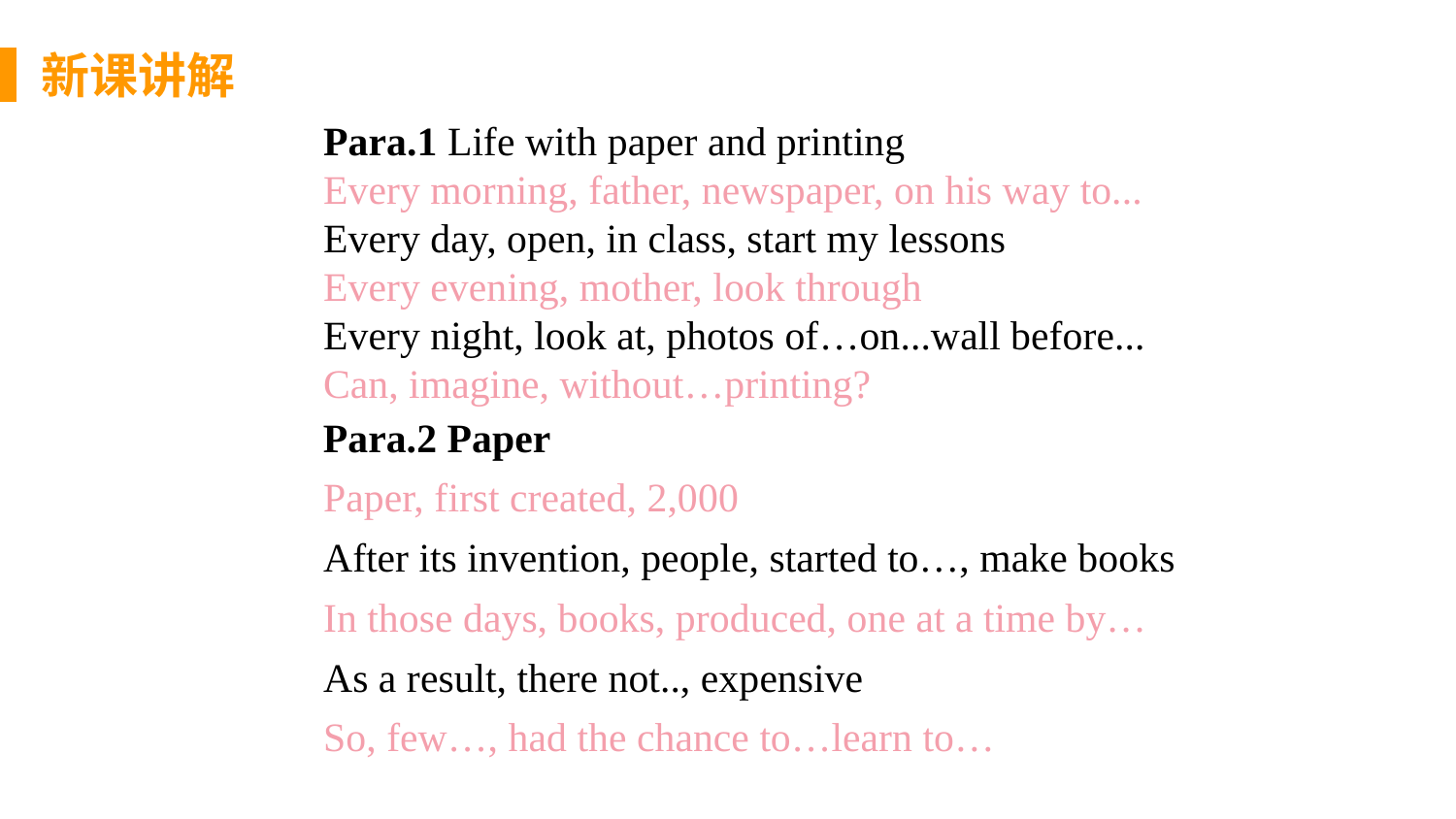

新课讲解

Para.1 Life with paper and printing
Every morning, father, newspaper, on his way to...
Every day, open, in class, start my lessons
Every evening, mother, look through
Every night, look at, photos of…on...wall before...
Can, imagine, without…printing?
Para.2 Paper
Paper, first created, 2,000
After its invention, people, started to…, make books
In those days, books, produced, one at a time by…
As a result, there not.., expensive
So, few…, had the chance to…learn to…